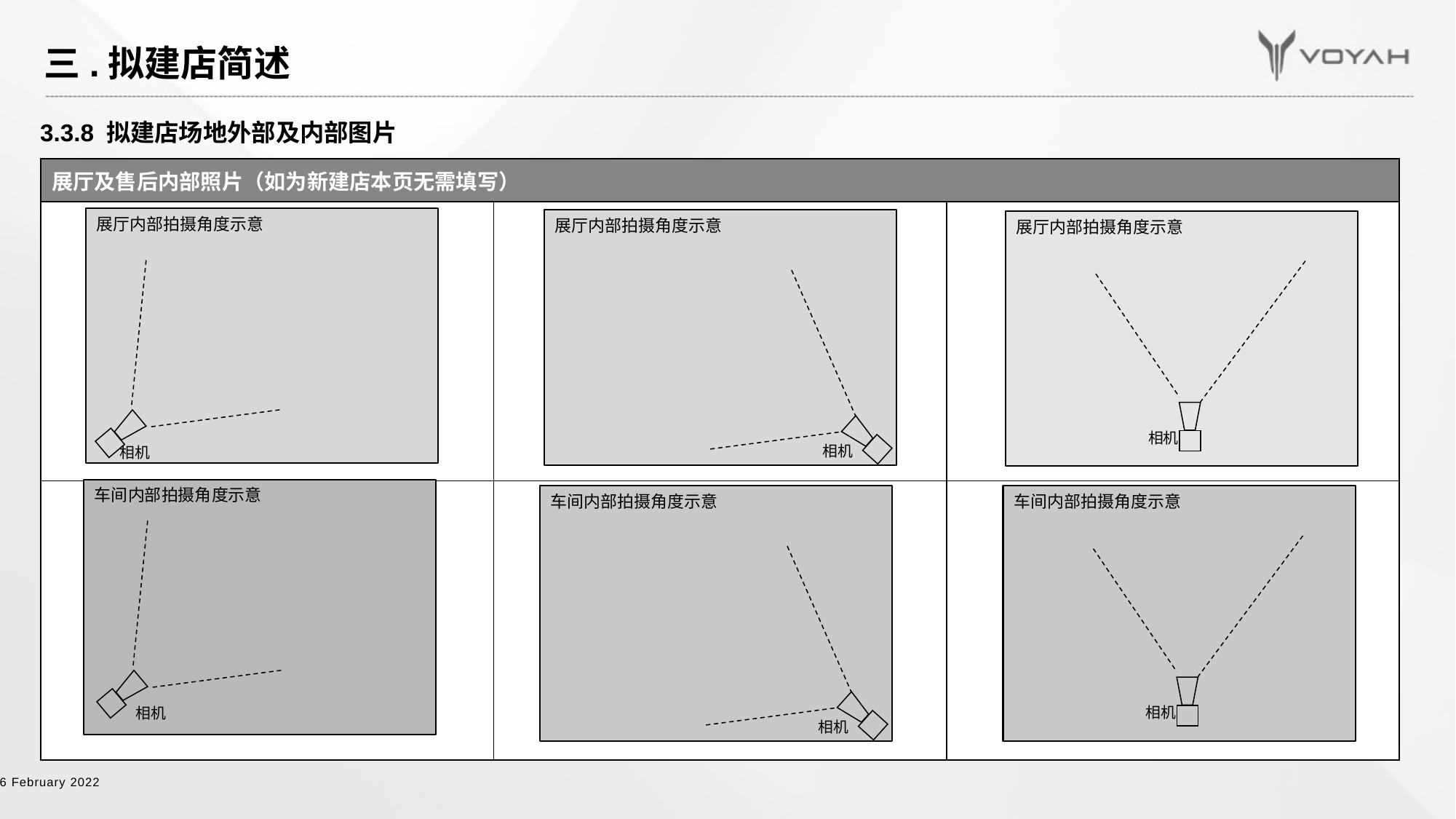

三.拟建店简述
3.3.8 拟建店场地外部及内部图片
| 展厅及售后内部照片（如为新建店本页无需填写） |  |  |
| --- | --- | --- |
|  |  |  |
|  |  |  |
展厅内部拍摄角度示意
展厅内部拍摄角度示意
展厅内部拍摄角度示意

相机
相机
相机
车间内部拍摄角度示意
车间内部拍摄角度示意
车间内部拍摄角度示意

相机

相机
相机